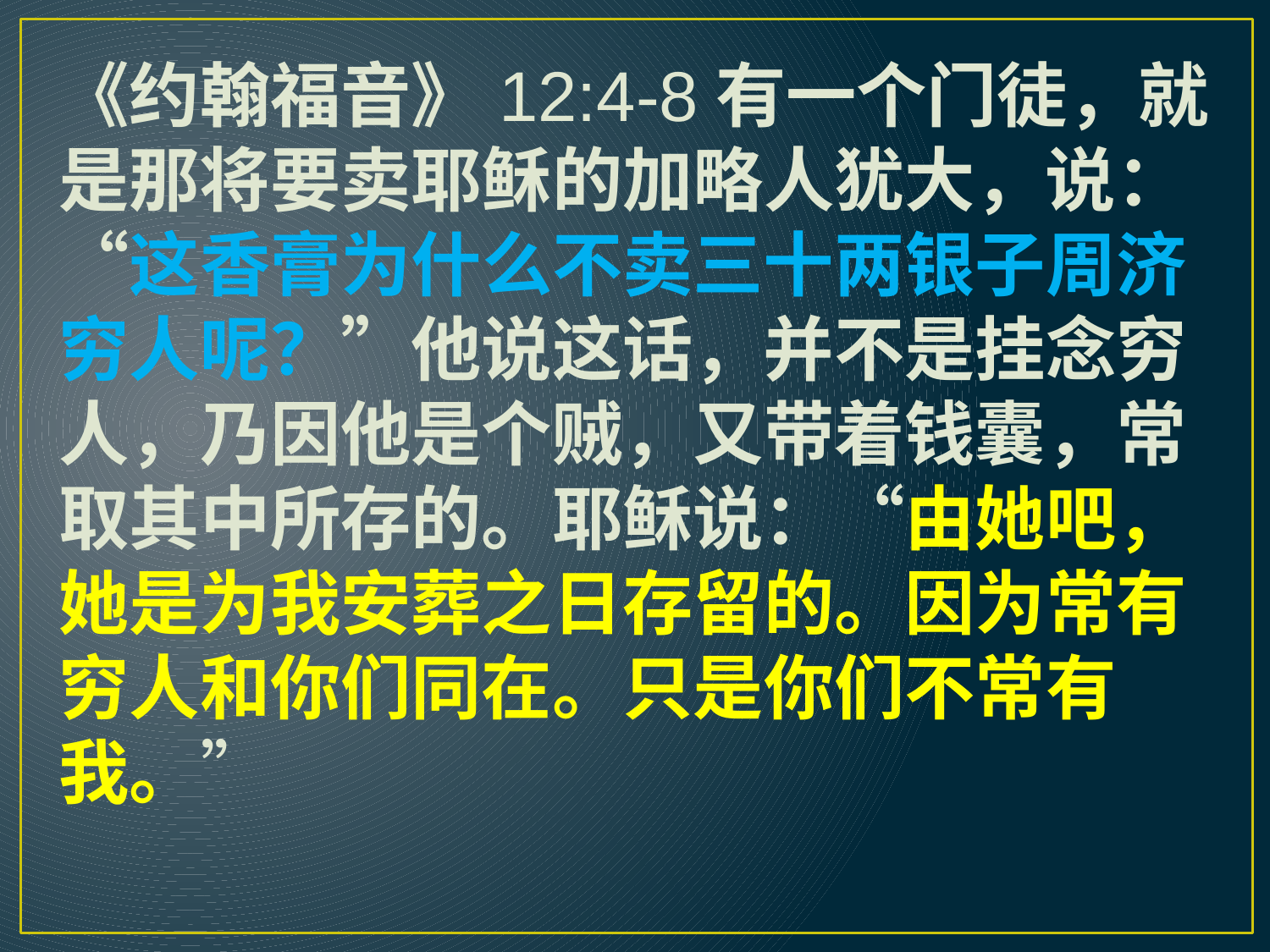

#
《约翰福音》12:4-8有一个门徒，就是那将要卖耶稣的加略人犹大，说：“这香膏为什么不卖三十两银子周济穷人呢？”他说这话，并不是挂念穷人，乃因他是个贼，又带着钱囊，常取其中所存的。耶稣说：“由她吧，她是为我安葬之日存留的。因为常有穷人和你们同在。只是你们不常有我。”